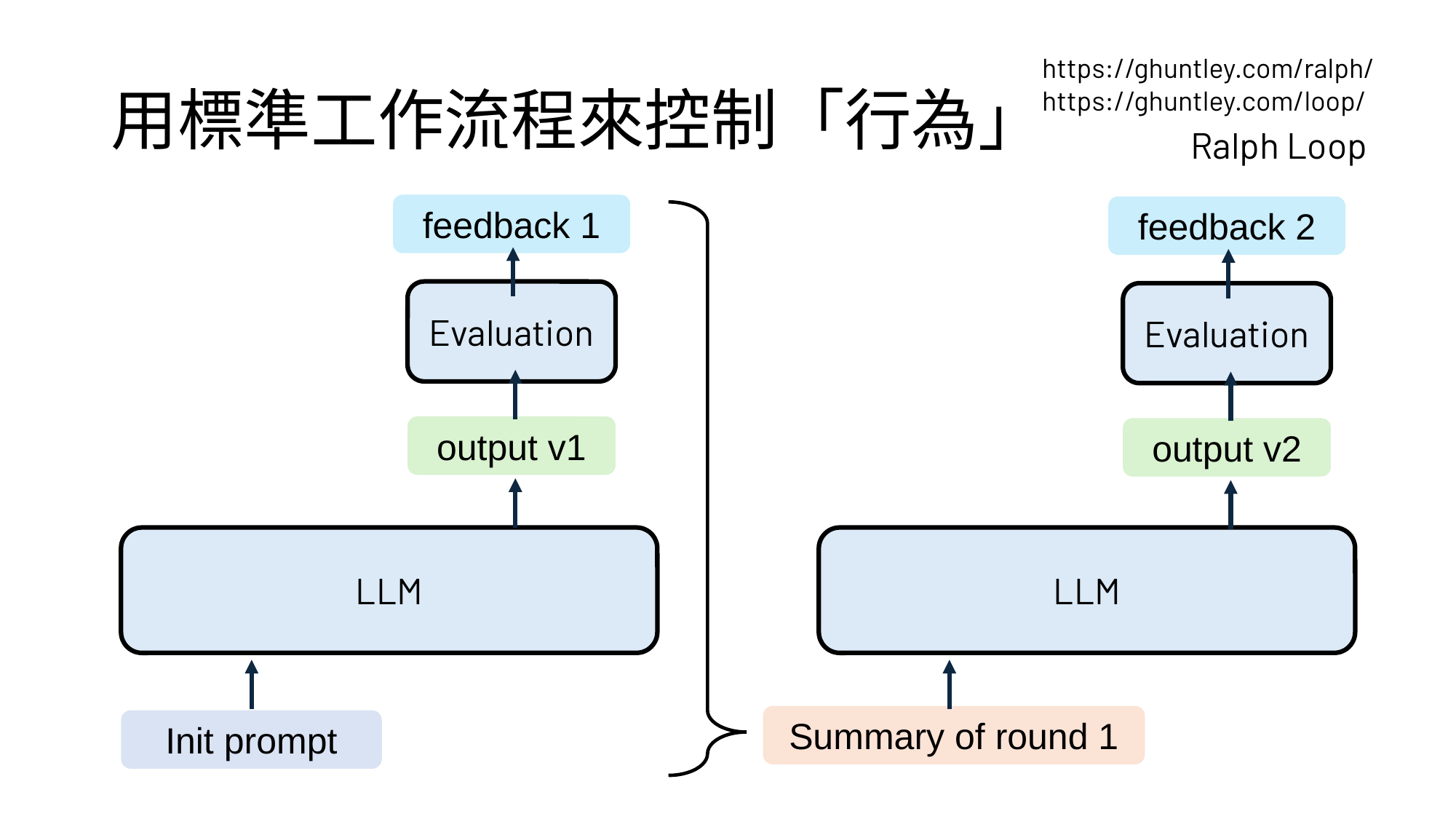

# 用標準工作流程來控制「行為」
https://ghuntley.com/ralph/
https://ghuntley.com/loop/
Ralph Loop
feedback 1
feedback 2

Evaluation
Evaluation
output v1
output v2
LLM
LLM
Summary of round 1
Init prompt